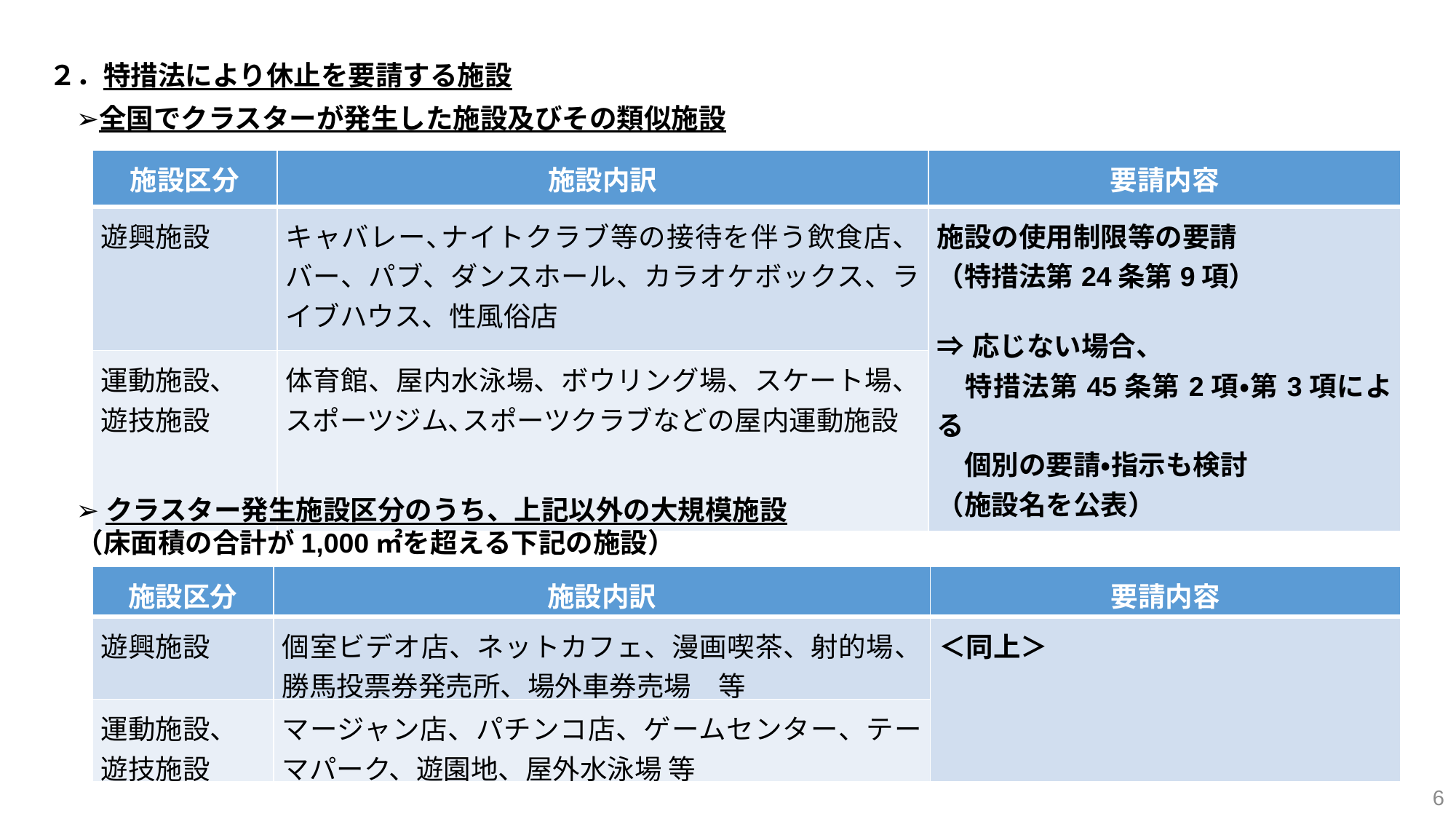

２．特措法により休止を要請する施設
　➢全国でクラスターが発生した施設及びその類似施設

| 施設区分 | 施設内訳 | 要請内容 |
| --- | --- | --- |
| 遊興施設 | キャバレー､ナイトクラブ等の接待を伴う飲食店、バー、パブ、ダンスホール、カラオケボックス、ライブハウス、性風俗店 | 施設の使用制限等の要請 （特措法第24条第9項） ⇒応じない場合、 　特措法第45条第2項・第3項による 　個別の要請・指示も検討 （施設名を公表） |
| 運動施設、 遊技施設 | 体育館、屋内水泳場、ボウリング場、スケート場、スポーツジム､スポーツクラブなどの屋内運動施設 |  |
➢クラスター発生施設区分のうち、上記以外の大規模施設
（床面積の合計が1,000㎡を超える下記の施設）
| 施設区分 | 施設内訳 | 要請内容 |
| --- | --- | --- |
| 遊興施設 | 個室ビデオ店、ネットカフェ、漫画喫茶、射的場、勝馬投票券発売所、場外車券売場　等 | ＜同上＞ |
| 運動施設、 遊技施設 | マージャン店、パチンコ店、ゲームセンター、テーマパーク、遊園地、屋外水泳場 等 |  |
6